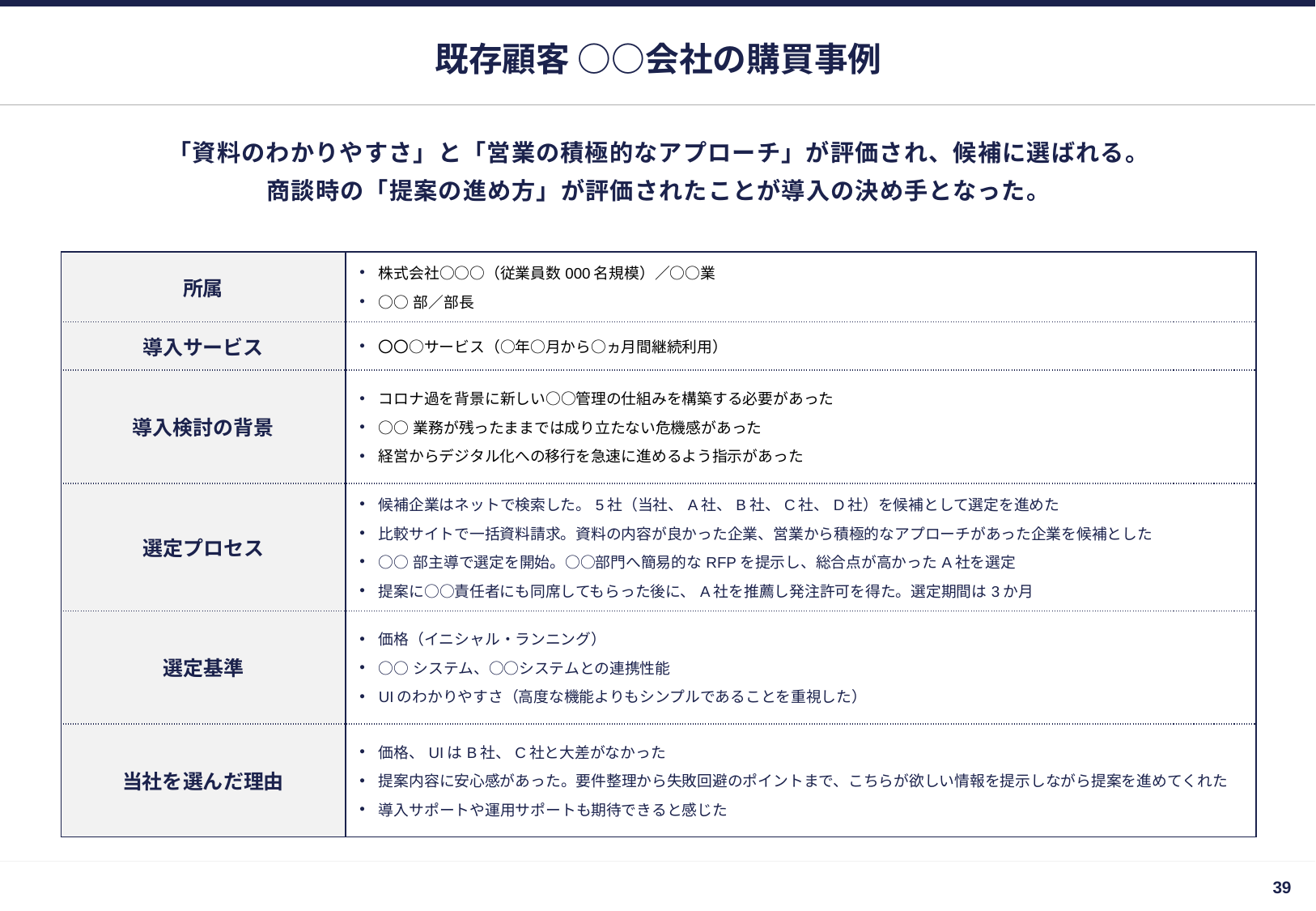

# 既存顧客 ○○会社の購買事例
「資料のわかりやすさ」と「営業の積極的なアプローチ」が評価され、候補に選ばれる。
商談時の「提案の進め方」が評価されたことが導入の決め手となった。
| 所属 | 株式会社○○○（従業員数000名規模）／○○業 ○○部／部長 |
| --- | --- |
| 導入サービス | 〇〇○サービス（○年○月から○ヵ月間継続利用） |
| 導入検討の背景 | コロナ過を背景に新しい○○管理の仕組みを構築する必要があった ○○業務が残ったままでは成り立たない危機感があった 経営からデジタル化への移行を急速に進めるよう指示があった |
| 選定プロセス | 候補企業はネットで検索した。5社（当社、A社、B社、C社、D社）を候補として選定を進めた 比較サイトで一括資料請求。資料の内容が良かった企業、営業から積極的なアプローチがあった企業を候補とした ○○部主導で選定を開始。○○部門へ簡易的なRFPを提示し、総合点が高かったA社を選定 提案に○○責任者にも同席してもらった後に、A社を推薦し発注許可を得た。選定期間は3か月 |
| 選定基準 | 価格（イニシャル・ランニング） ○○システム、○○システムとの連携性能 UIのわかりやすさ（高度な機能よりもシンプルであることを重視した） |
| 当社を選んだ理由 | 価格、UIはB社、C社と大差がなかった 提案内容に安心感があった。要件整理から失敗回避のポイントまで、こちらが欲しい情報を提示しながら提案を進めてくれた 導入サポートや運用サポートも期待できると感じた |
39